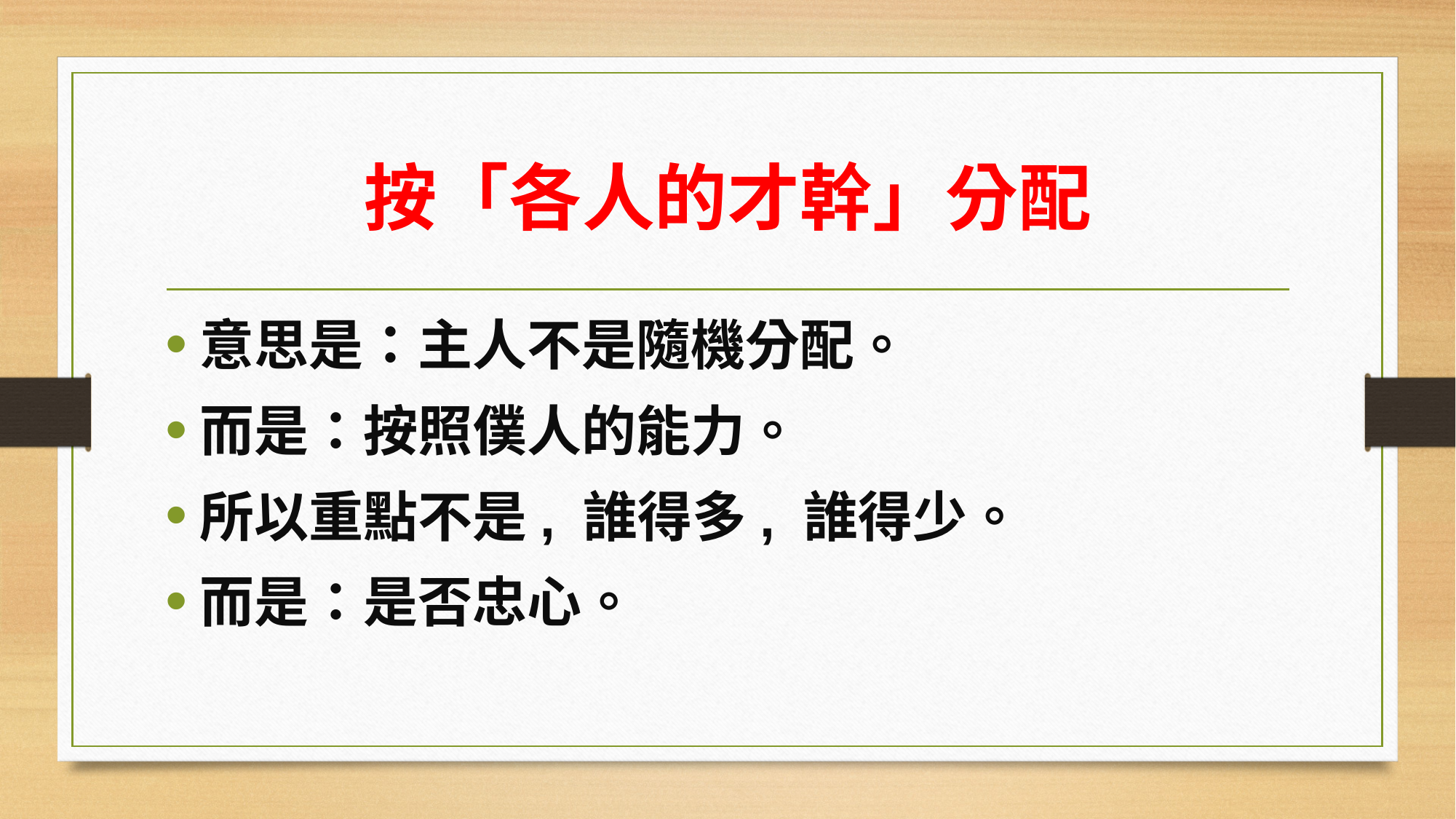

# 按「各人的才幹」分配
意思是：主人不是隨機分配。
而是：按照僕人的能力。
所以重點不是, 誰得多, 誰得少。
而是：是否忠心。